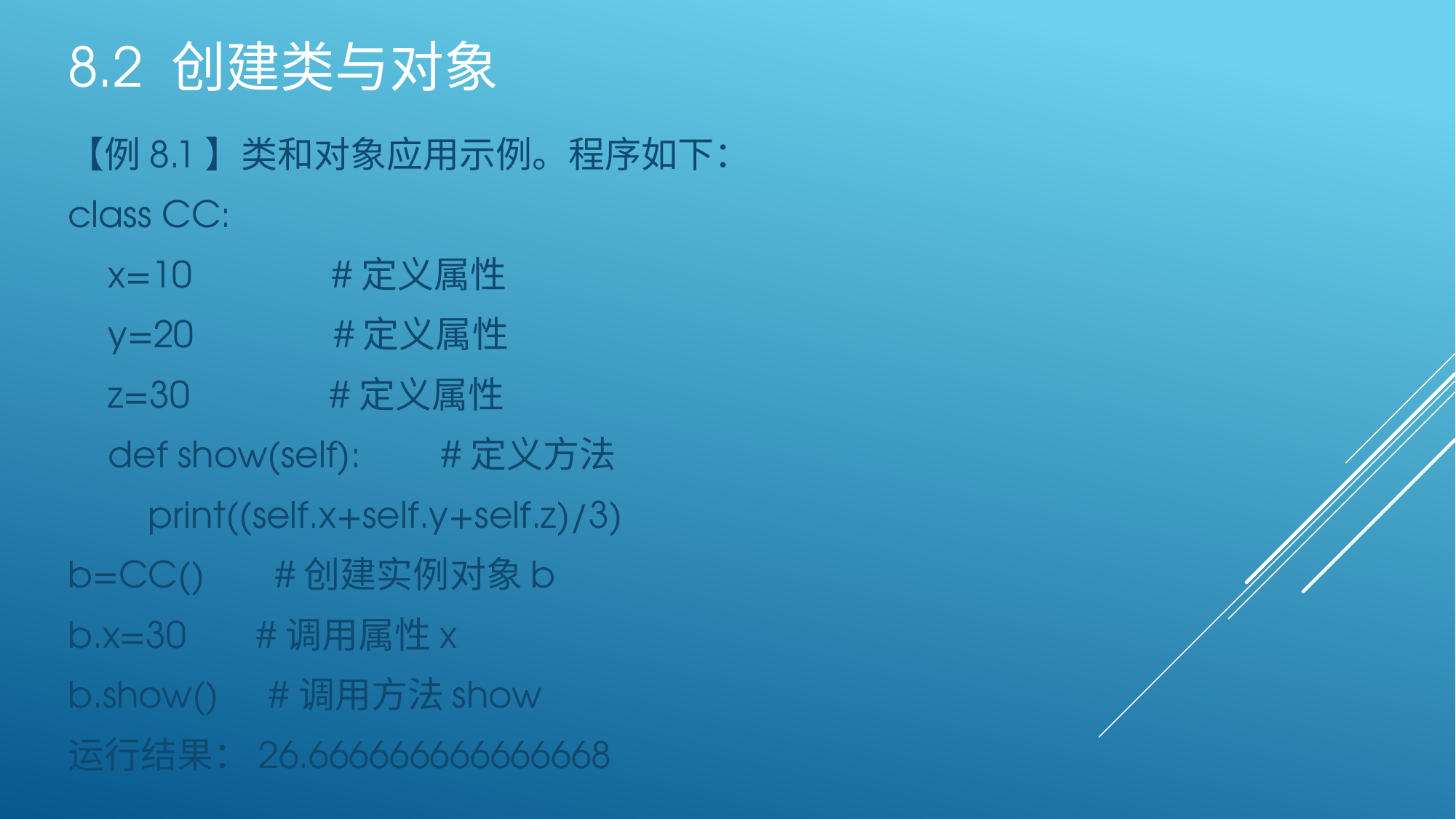

# 8.2 创建类与对象
【例8.1】类和对象应用示例。程序如下：
class CC:
    x=10              #定义属性
    y=20              #定义属性
    z=30              #定义属性
    def show(self):        #定义方法
        print((self.x+self.y+self.z)/3)
b=CC()       #创建实例对象b
b.x=30       #调用属性x
b.show()     #调用方法show
运行结果：26.666666666666668